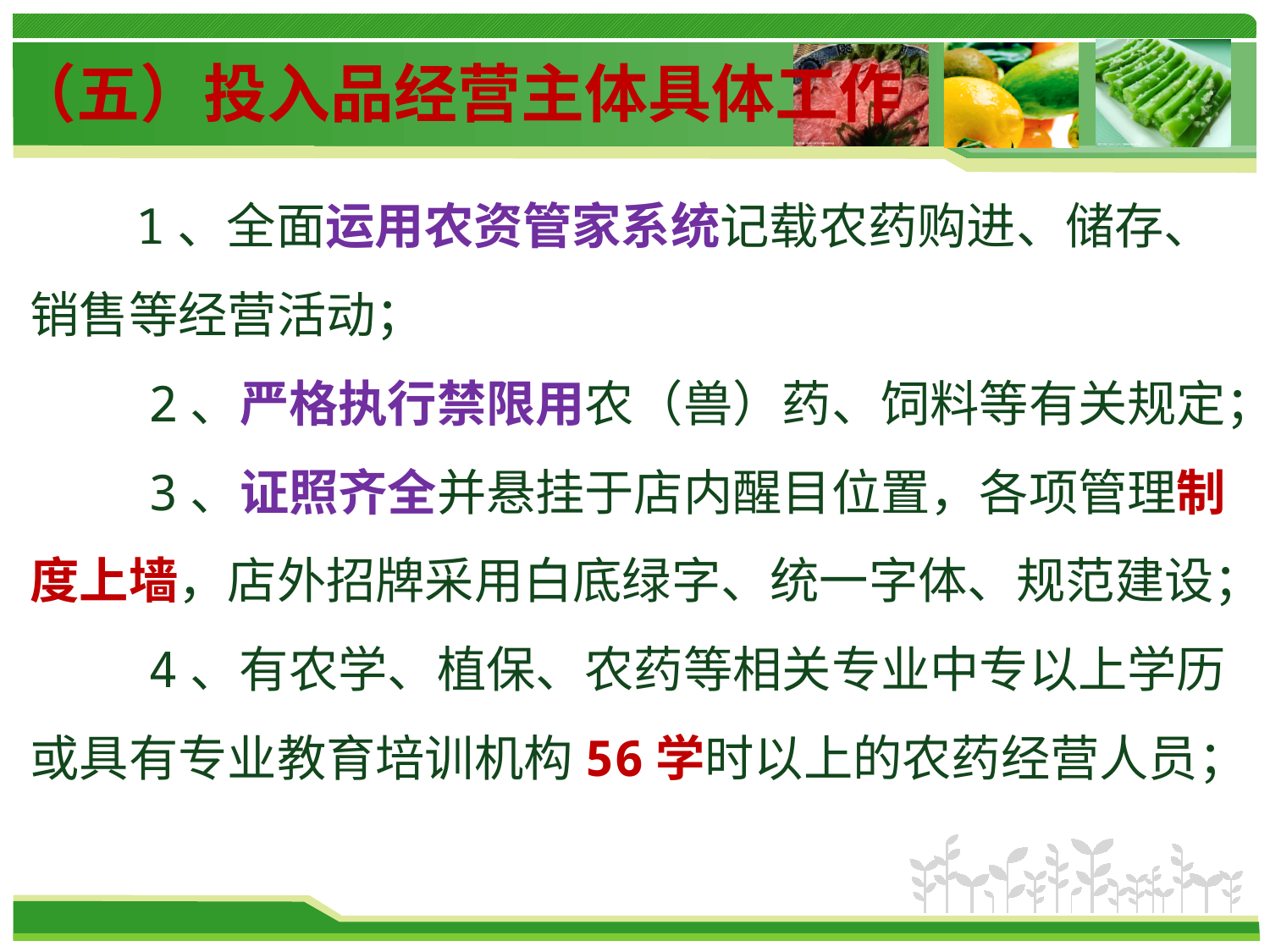

（五）投入品经营主体具体工作
    1、全面运用农资管家系统记载农药购进、储存、销售等经营活动；
    2、严格执行禁限用农（兽）药、饲料等有关规定；
    3、证照齐全并悬挂于店内醒目位置，各项管理制度上墙，店外招牌采用白底绿字、统一字体、规范建设；
    4、有农学、植保、农药等相关专业中专以上学历或具有专业教育培训机构56学时以上的农药经营人员；